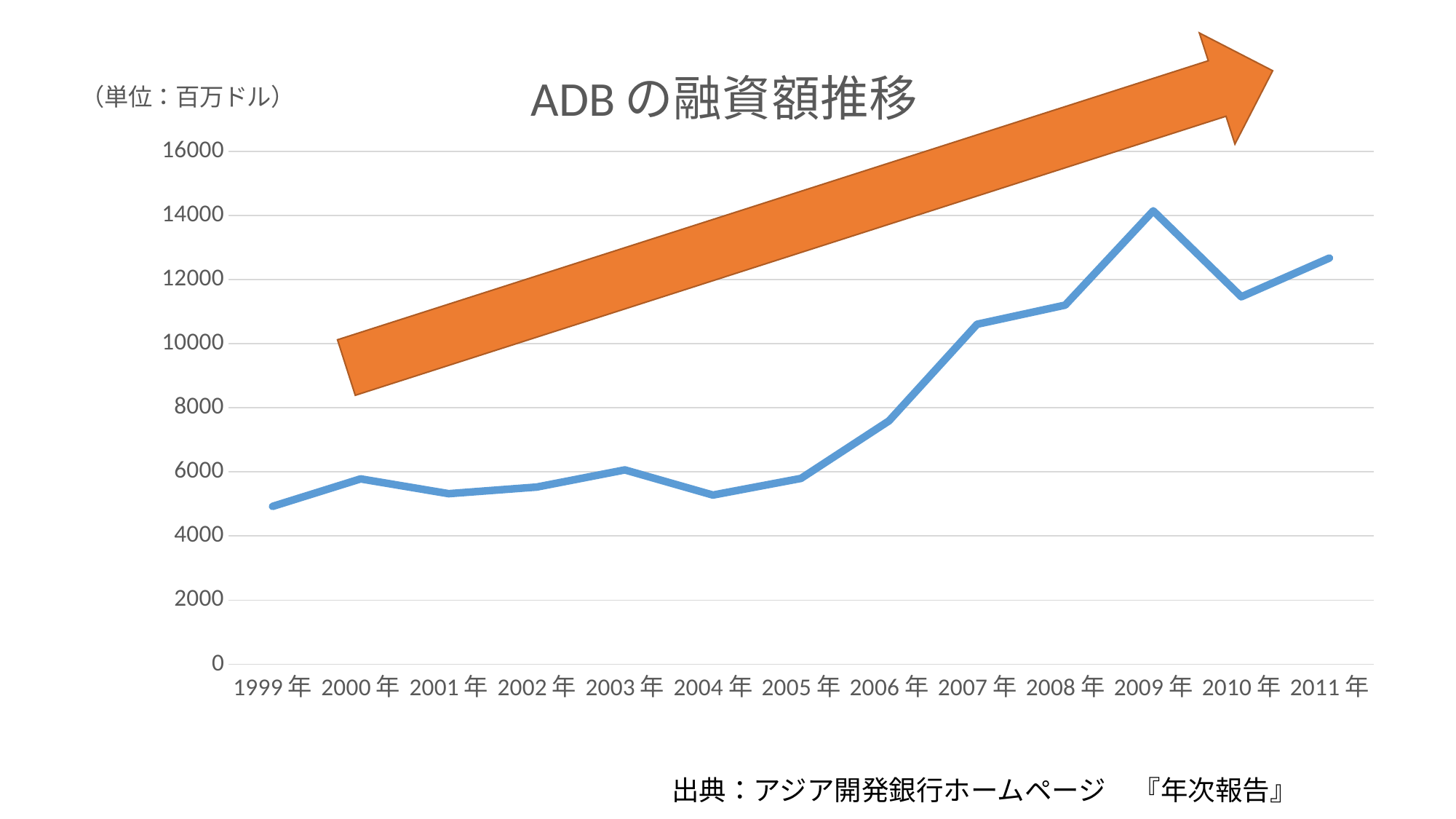

### Chart: ADBの融資額推移

| Category |  |
|---|---|
| 1999年 | 4921.57 |
| 2000年 | 5780.38 |
| 2001年 | 5318.999999999999 |
| 2002年 | 5525.750000000001 |
| 2003年 | 6059.810000000001 |
| 2004年 | 5275.240000000001 |
| 2005年 | 5795.3099999999995 |
| 2006年 | 7589.700000000001 |
| 2007年 | 10604.93 |
| 2008年 | 11201.6 |
| 2009年 | 14141.7 |
| 2010年 | 11462.279999999999 |
| 2011年 | 12670.460000000003 |
出典：アジア開発銀行ホームページ　『年次報告』